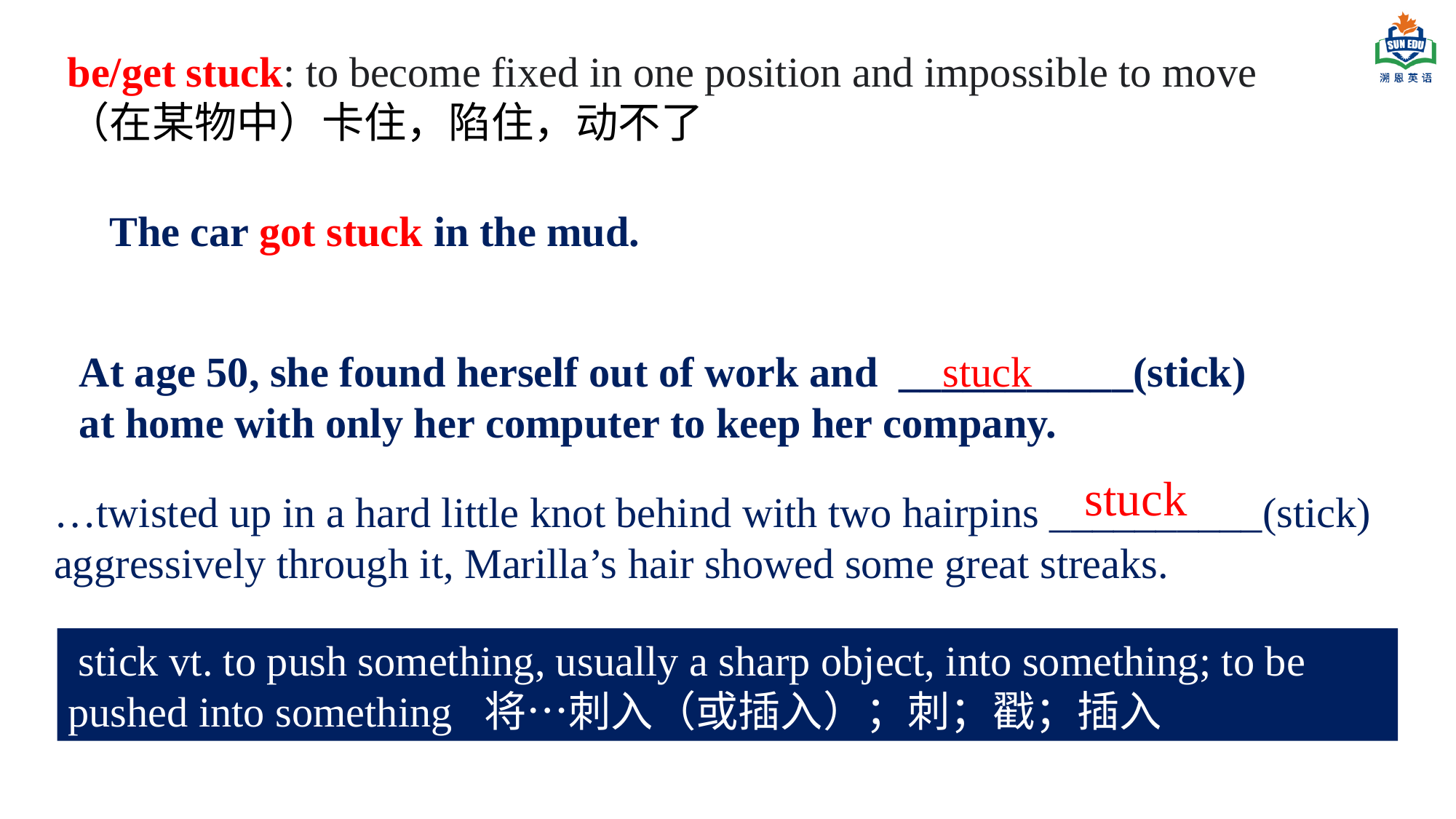

be/get stuck: to become fixed in one position and impossible to move
（在某物中）卡住，陷住，动不了
The car got stuck in the mud.
At age 50, she found herself out of work and  ___________(stick) at home with only her computer to keep her company.
stuck
stuck
…twisted up in a hard little knot behind with two hairpins __________(stick) aggressively through it, Marilla’s hair showed some great streaks.
 stick vt. to push something, usually a sharp object, into something; to be pushed into something  将…刺入（或插入）；刺；戳；插入